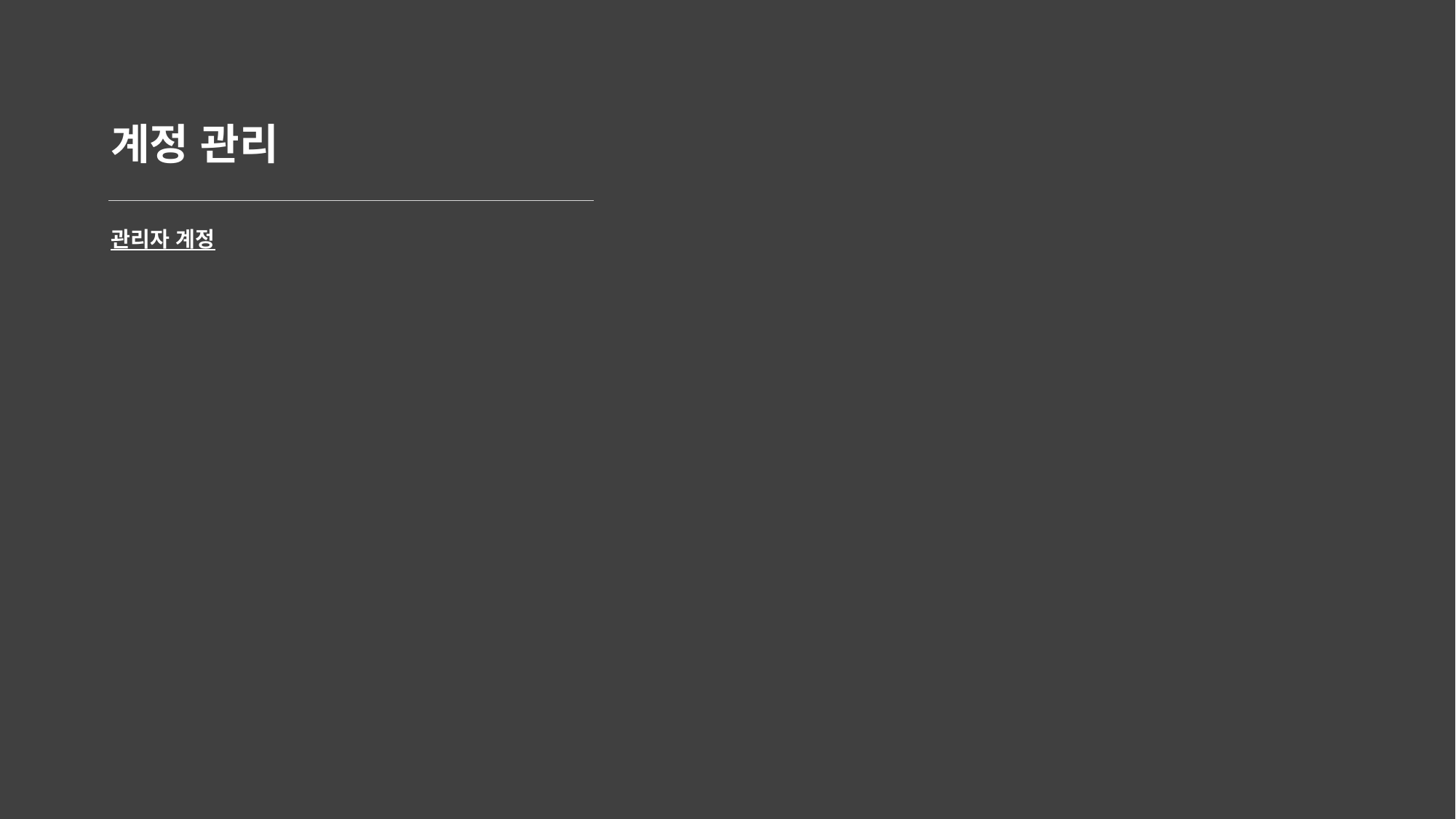

# 계정 관리
관리자 계정
로그아웃 (Common)
로그인 (교사)
로그인 (학생)